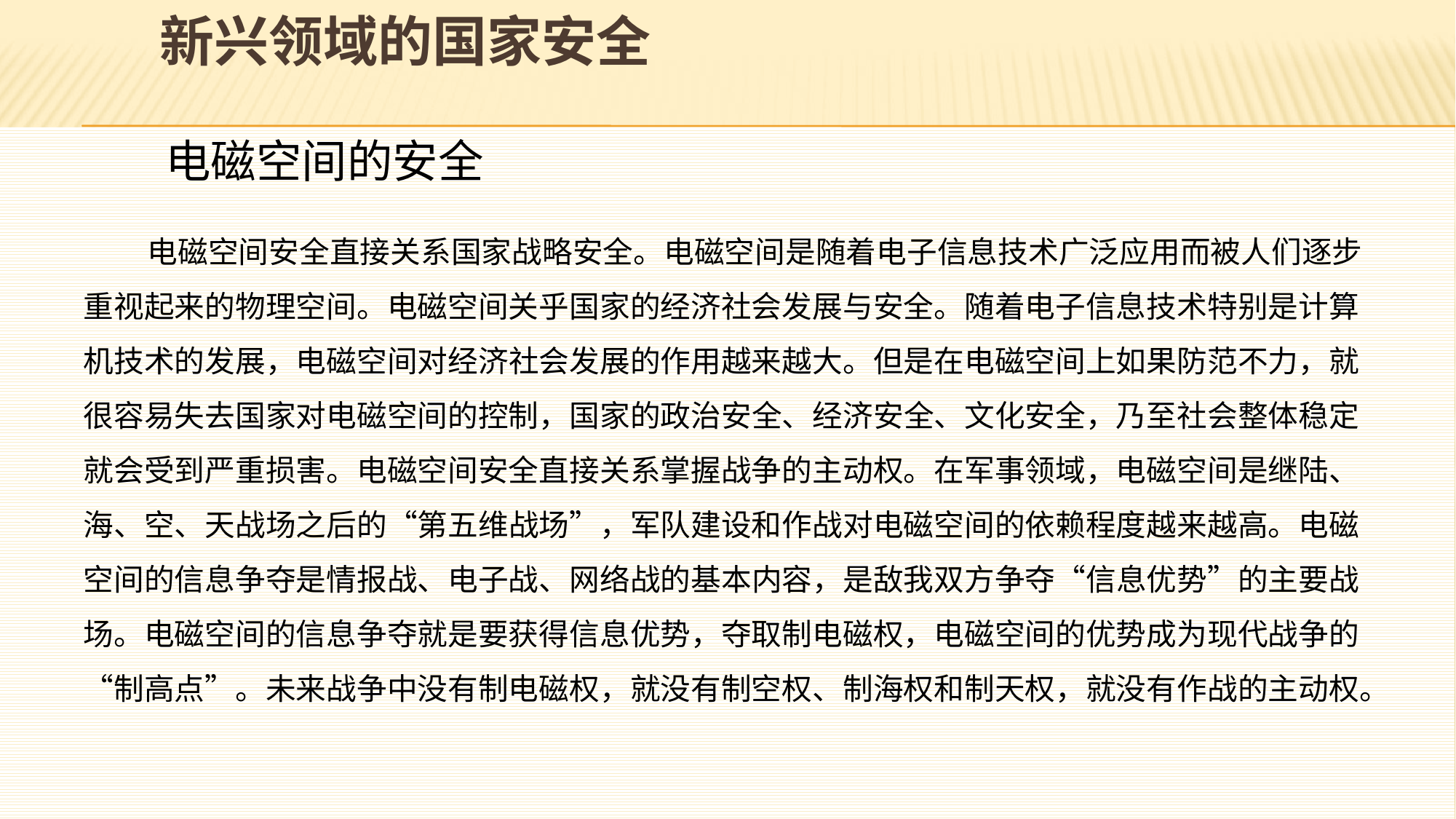

新兴领域的国家安全

电磁空间的安全
         电磁空间安全直接关系国家战略安全。电磁空间是随着电子信息技术广泛应用而被人们逐步重视起来的物理空间。电磁空间关乎国家的经济社会发展与安全。随着电子信息技术特别是计算机技术的发展，电磁空间对经济社会发展的作用越来越大。但是在电磁空间上如果防范不力，就很容易失去国家对电磁空间的控制，国家的政治安全、经济安全、文化安全，乃至社会整体稳定就会受到严重损害。电磁空间安全直接关系掌握战争的主动权。在军事领域，电磁空间是继陆、海、空、天战场之后的“第五维战场”，军队建设和作战对电磁空间的依赖程度越来越高。电磁空间的信息争夺是情报战、电子战、网络战的基本内容，是敌我双方争夺“信息优势”的主要战场。电磁空间的信息争夺就是要获得信息优势，夺取制电磁权，电磁空间的优势成为现代战争的“制高点”。未来战争中没有制电磁权，就没有制空权、制海权和制天权，就没有作战的主动权。